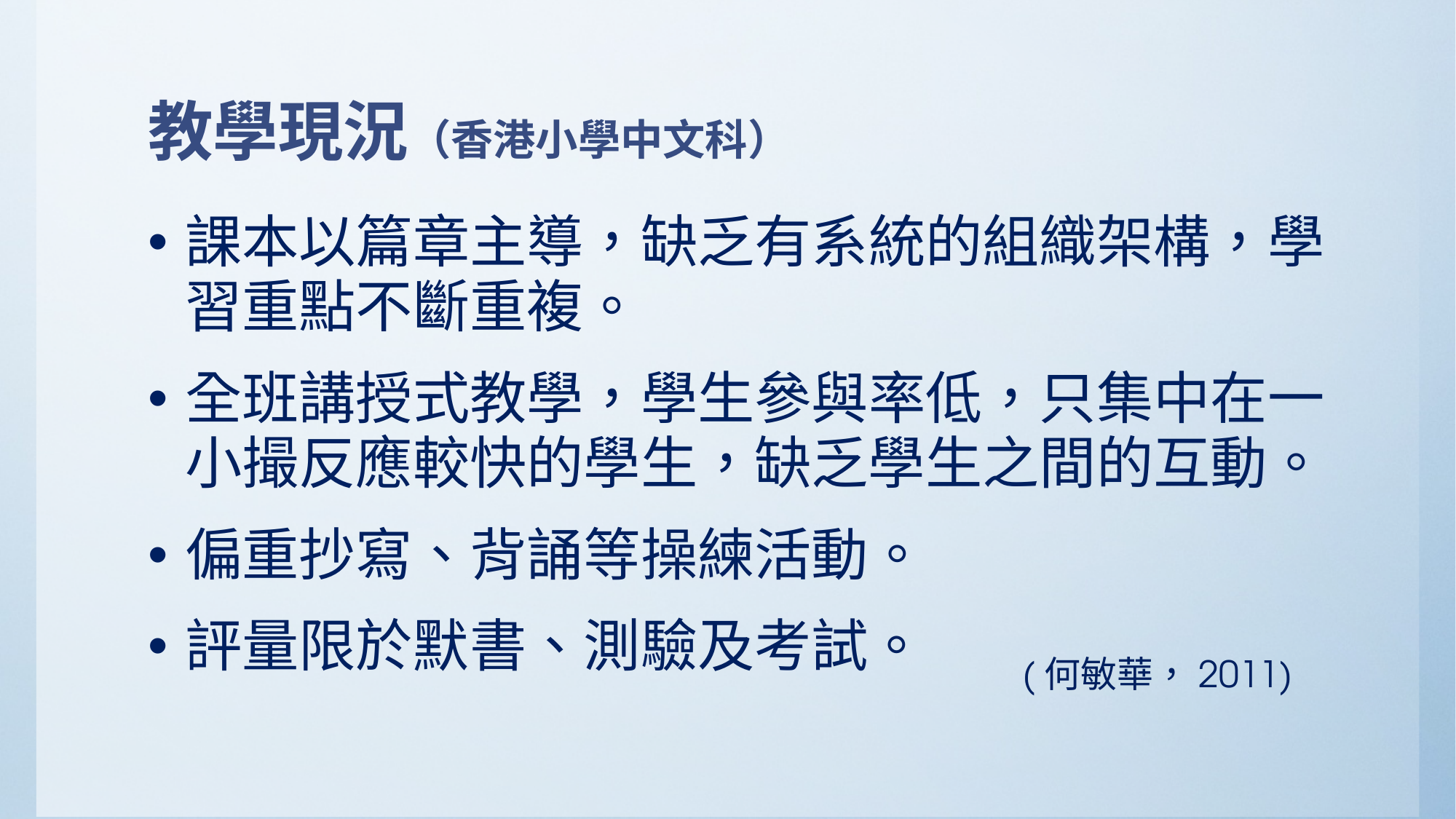

# 教學現況（香港小學中文科）
課本以篇章主導，缺乏有系統的組織架構，學習重點不斷重複。
全班講授式教學，學生參與率低，只集中在一小撮反應較快的學生，缺乏學生之間的互動。
偏重抄寫、背誦等操練活動。
評量限於默書、測驗及考試。

(何敏華，2011)